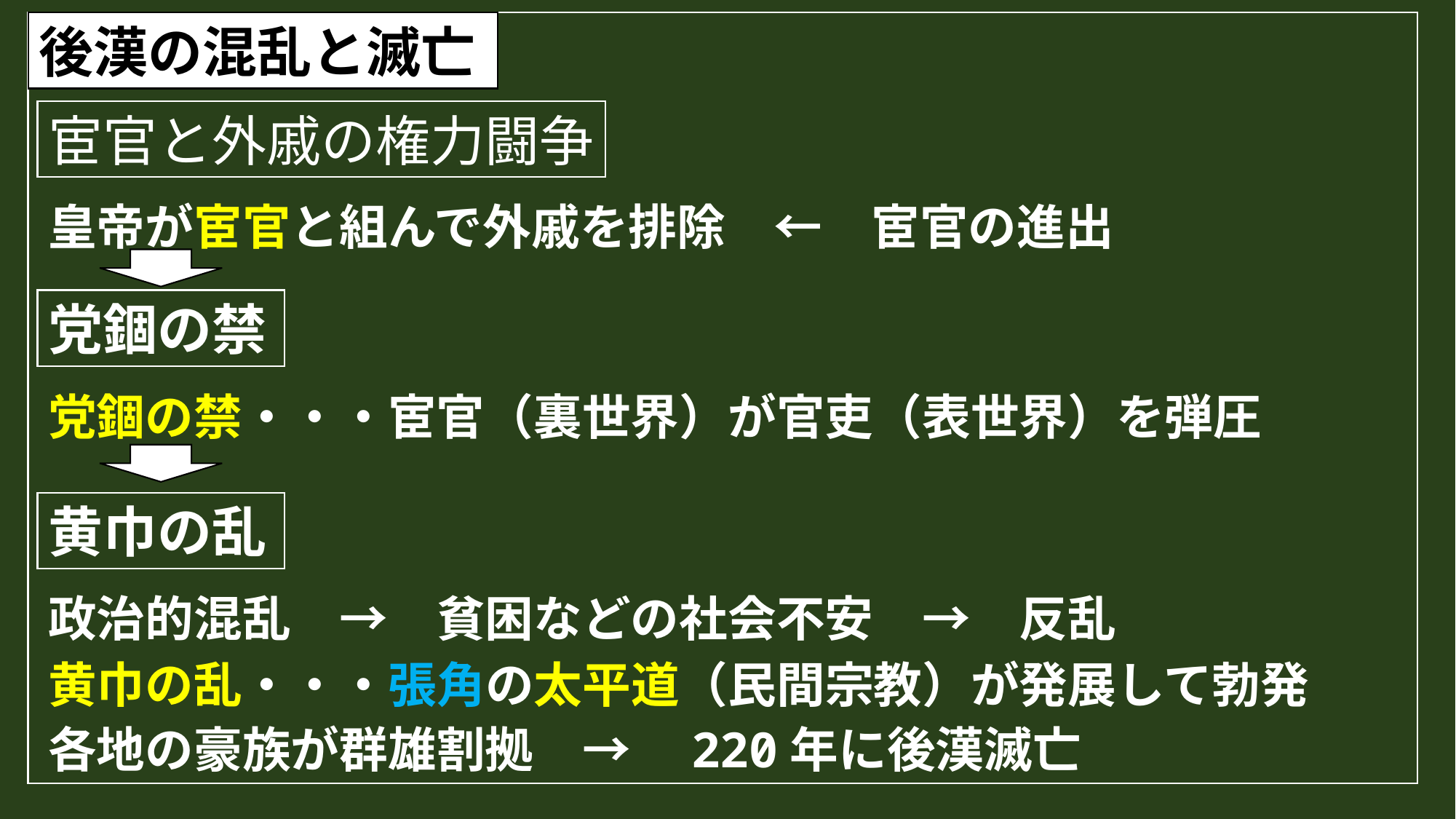

後漢の混乱と滅亡
宦官と外戚の権力闘争
皇帝が宦官と組んで外戚を排除　←　宦官の進出

党錮の禁
党錮の禁・・・宦官（裏世界）が官吏（表世界）を弾圧

黄巾の乱
政治的混乱　→　貧困などの社会不安　→　反乱
黄巾の乱・・・張角の太平道（民間宗教）が発展して勃発
各地の豪族が群雄割拠　→　220年に後漢滅亡